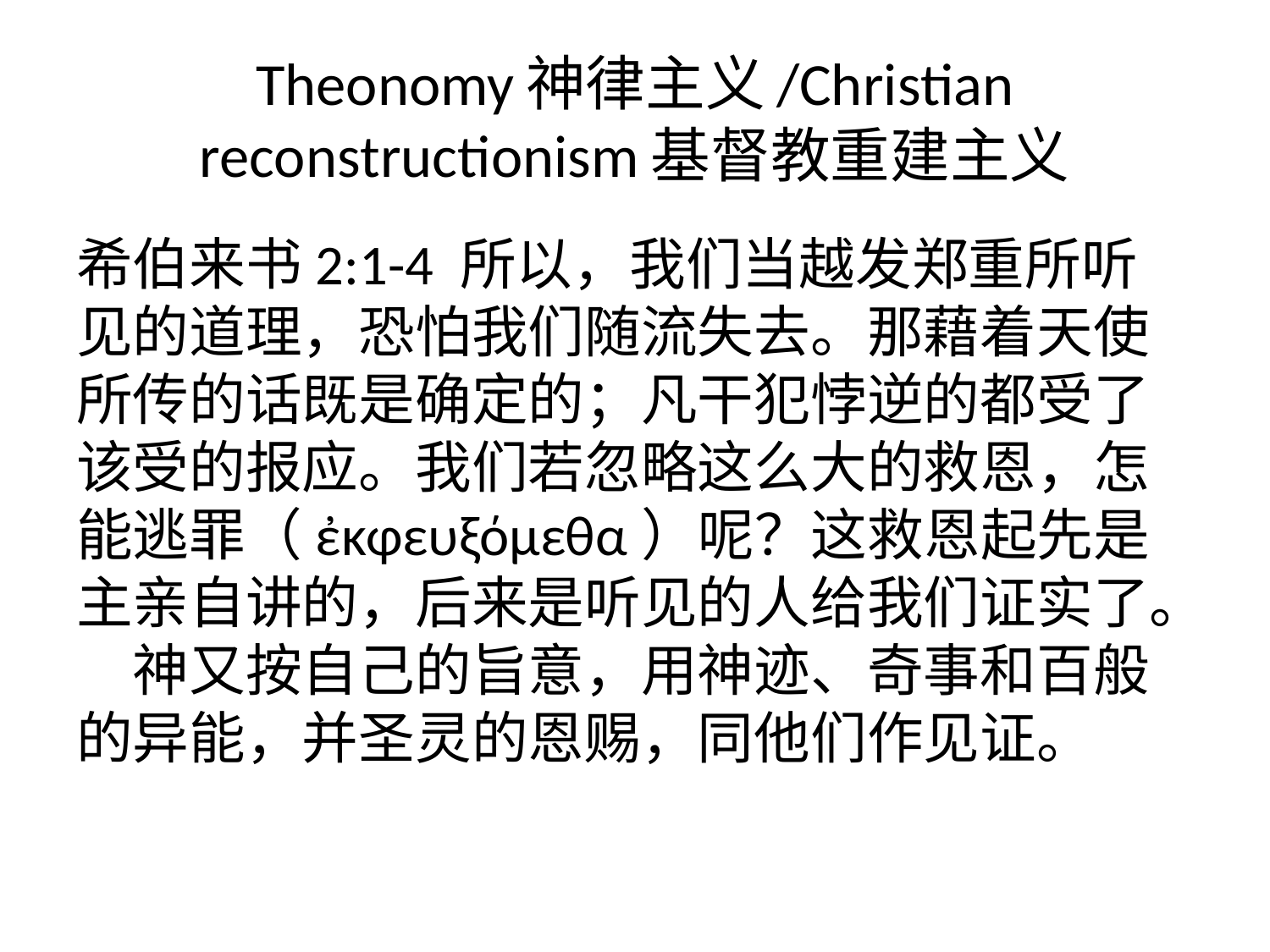

# Theonomy神律主义/Christian reconstructionism基督教重建主义
希伯来书2:1-4 所以，我们当越发郑重所听见的道理，恐怕我们随流失去。那藉着天使所传的话既是确定的；凡干犯悖逆的都受了该受的报应。我们若忽略这么大的救恩，怎能逃罪（ἐκφευξόμεθα）呢？这救恩起先是主亲自讲的，后来是听见的人给我们证实了。　神又按自己的旨意，用神迹、奇事和百般的异能，并圣灵的恩赐，同他们作见证。